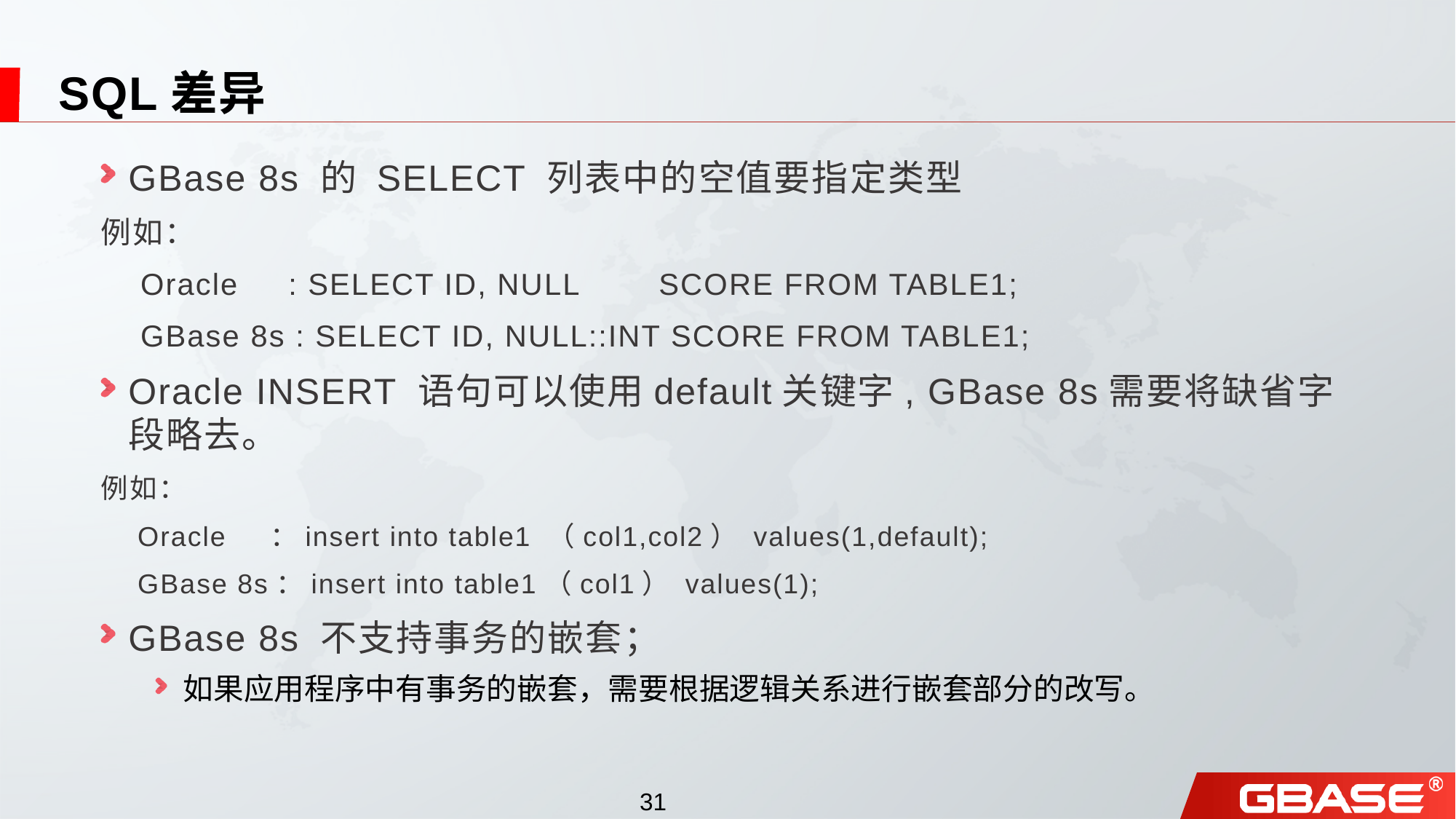

# SQL差异
GBase 8s 的 SELECT 列表中的空值要指定类型
例如：
    Oracle     : SELECT ID, NULL        SCORE FROM TABLE1;
    GBase 8s : SELECT ID, NULL::INT SCORE FROM TABLE1;
Oracle INSERT 语句可以使用default关键字, GBase 8s需要将缺省字段略去。
例如：
    Oracle    ：insert into table1 （col1,col2） values(1,default);
    GBase 8s：insert into table1（col1） values(1);
GBase 8s 不支持事务的嵌套；
如果应用程序中有事务的嵌套，需要根据逻辑关系进行嵌套部分的改写。